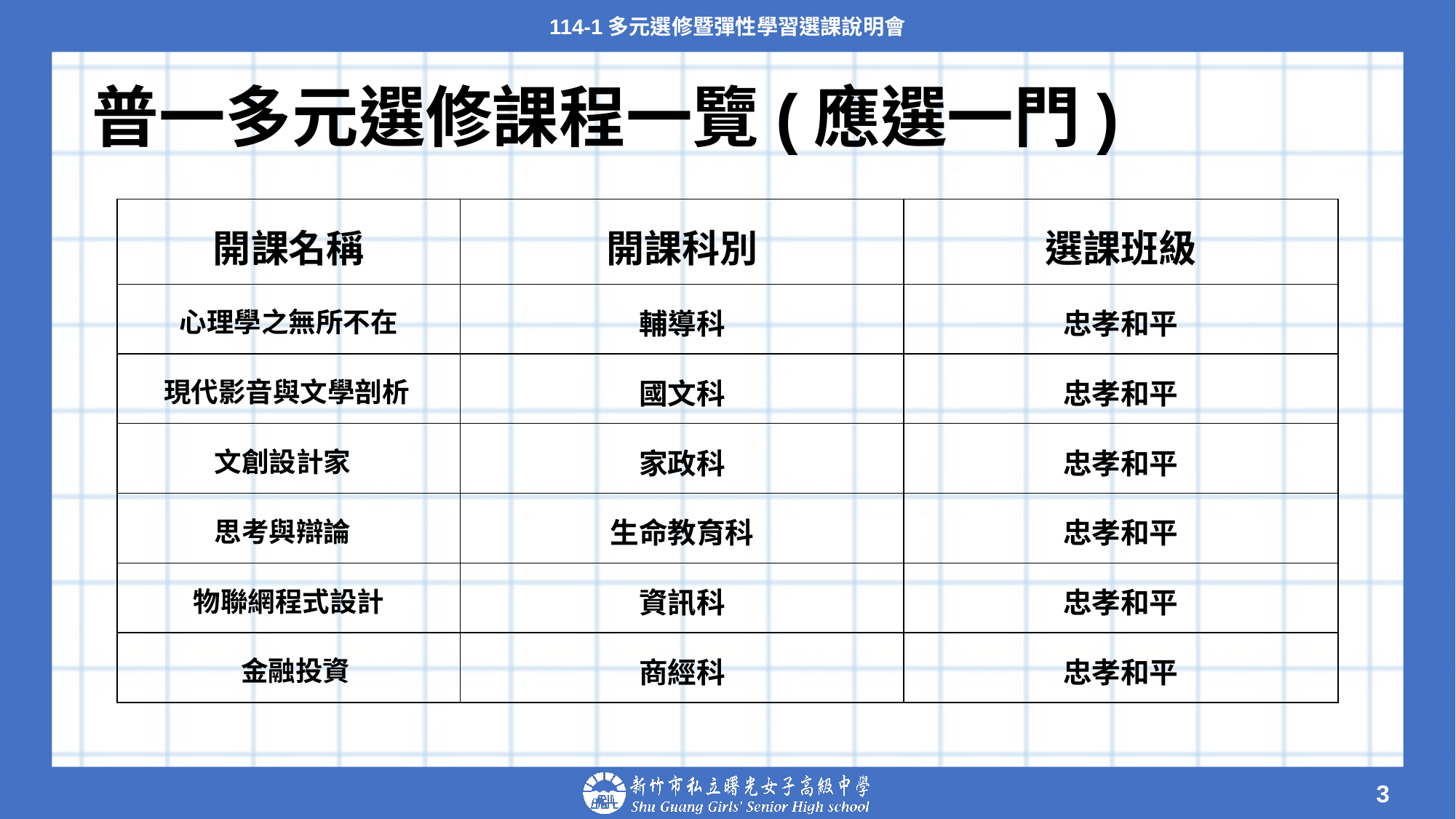

114-1多元選修暨彈性學習選課說明會
# 普一多元選修課程一覽(應選一門)
| 開課名稱 | 開課科別 | 選課班級 |
| --- | --- | --- |
| 心理學之無所不在 | 輔導科 | 忠孝和平 |
| 現代影音與文學剖析 | 國文科 | 忠孝和平 |
| 文創設計家 | 家政科 | 忠孝和平 |
| 思考與辯論 | 生命教育科 | 忠孝和平 |
| 物聯網程式設計 | 資訊科 | 忠孝和平 |
| 金融投資 | 商經科 | 忠孝和平 |

3